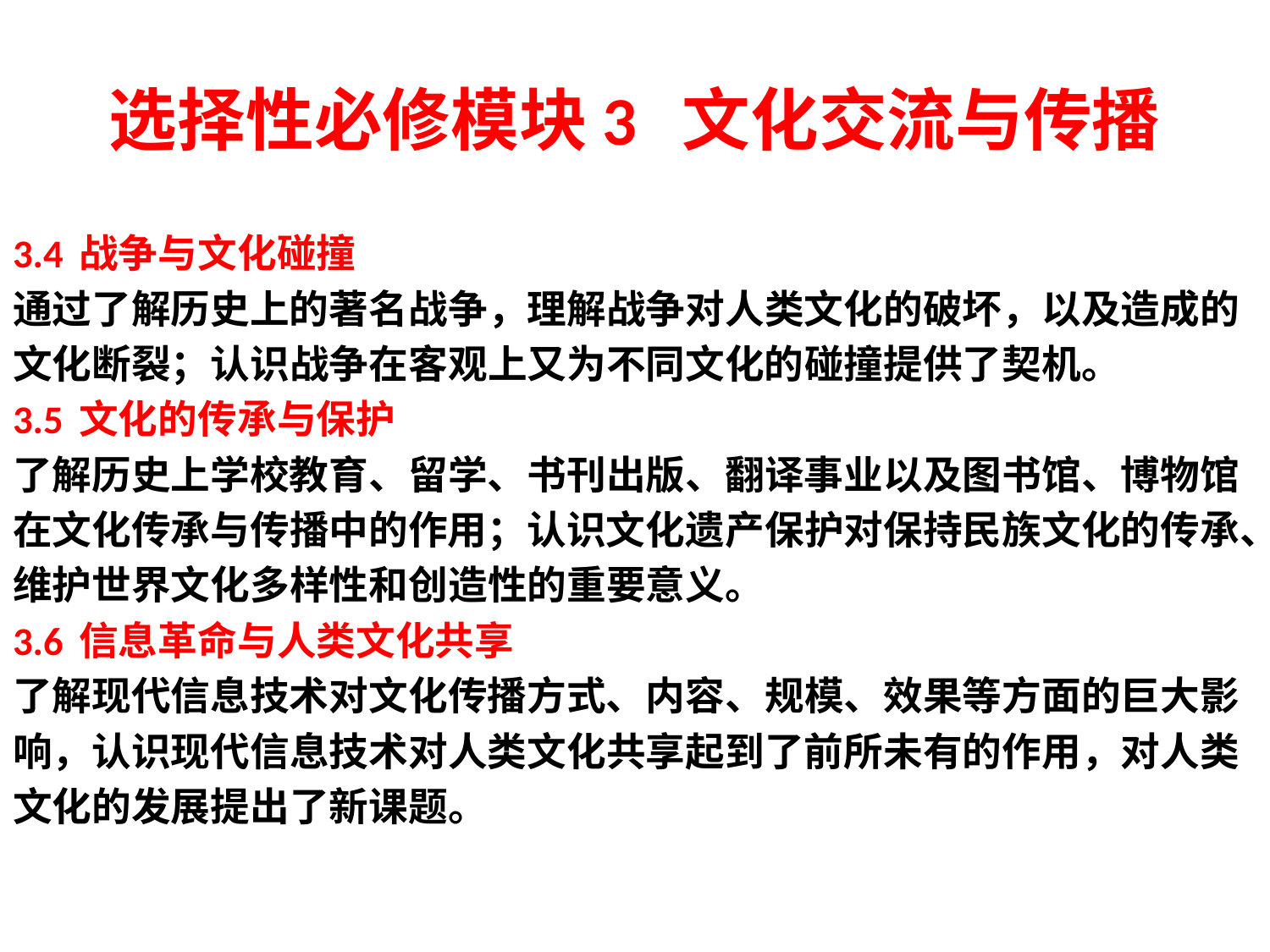

# 选择性必修模块3  文化交流与传播
3.4 战争与文化碰撞
通过了解历史上的著名战争，理解战争对人类文化的破坏，以及造成的
文化断裂；认识战争在客观上又为不同文化的碰撞提供了契机。
3.5 文化的传承与保护
了解历史上学校教育、留学、书刊出版、翻译事业以及图书馆、博物馆
在文化传承与传播中的作用；认识文化遗产保护对保持民族文化的传承、
维护世界文化多样性和创造性的重要意义。
3.6 信息革命与人类文化共享
了解现代信息技术对文化传播方式、内容、规模、效果等方面的巨大影
响，认识现代信息技术对人类文化共享起到了前所未有的作用，对人类
文化的发展提出了新课题。